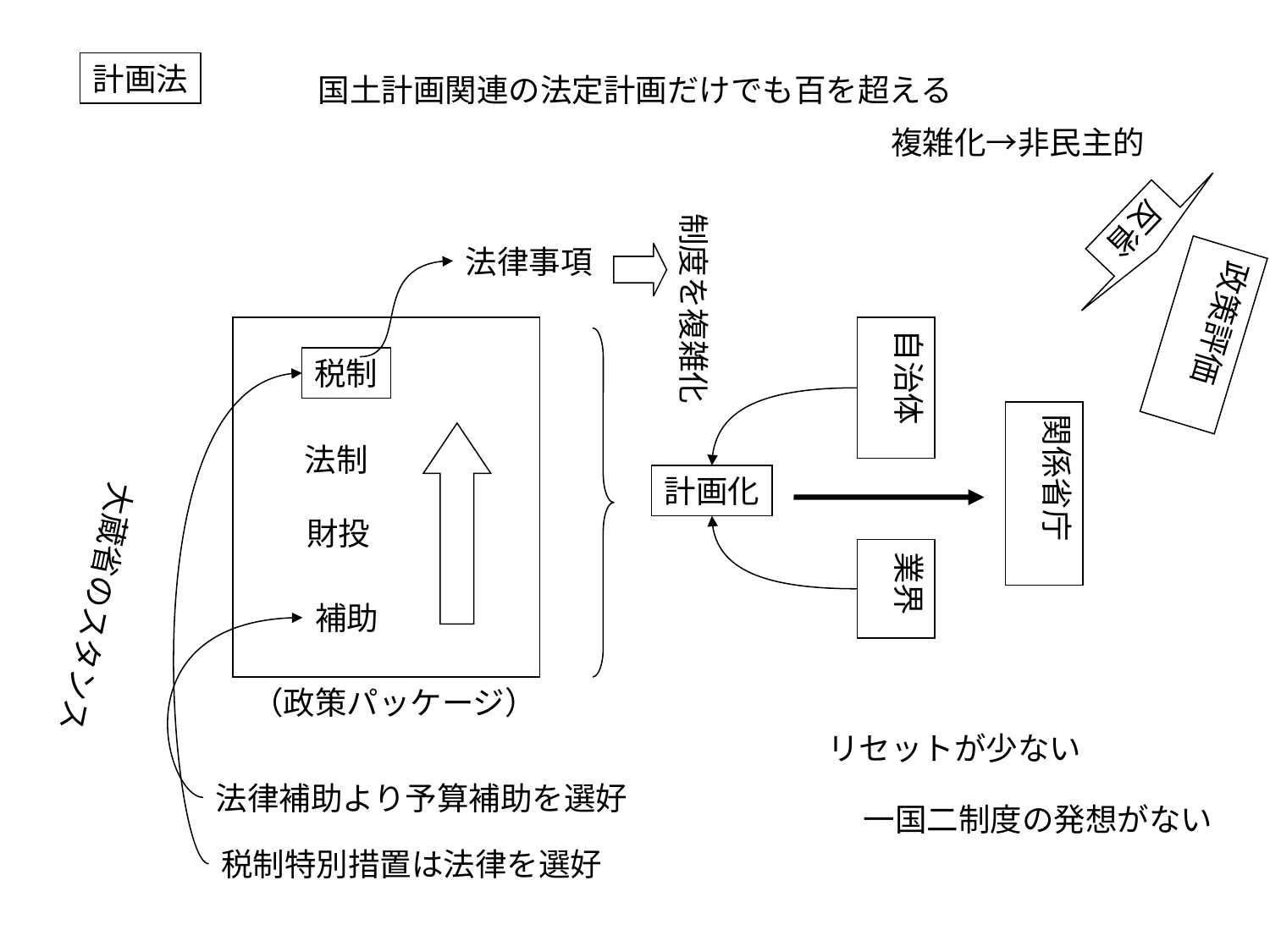

計画法
国土計画関連の法定計画だけでも百を超える
複雑化→非民主的
反省
制度を複雑化
法律事項

政策評価

自治体

税制
関係省庁

法制
大蔵省のスタンス
計画化

財投
業界
補助
（政策パッケージ）
リセットが少ない
法律補助より予算補助を選好
一国二制度の発想がない
税制特別措置は法律を選好